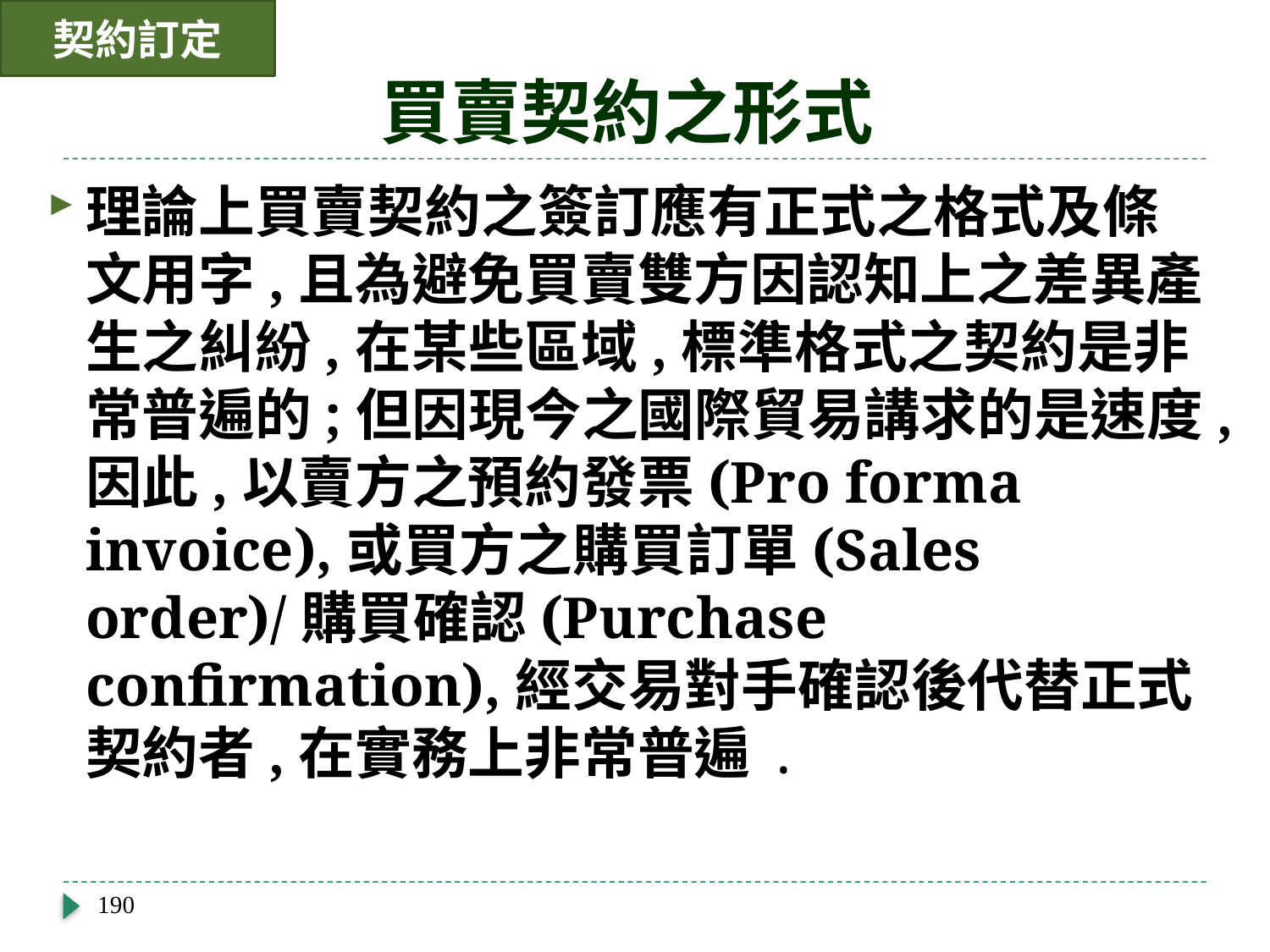

契約訂定
# 買賣契約之形式
理論上買賣契約之簽訂應有正式之格式及條文用字,且為避免買賣雙方因認知上之差異產生之糾紛,在某些區域,標準格式之契約是非常普遍的;但因現今之國際貿易講求的是速度,因此,以賣方之預約發票(Pro forma invoice),或買方之購買訂單(Sales order)/購買確認(Purchase confirmation),經交易對手確認後代替正式契約者,在實務上非常普遍 .
190